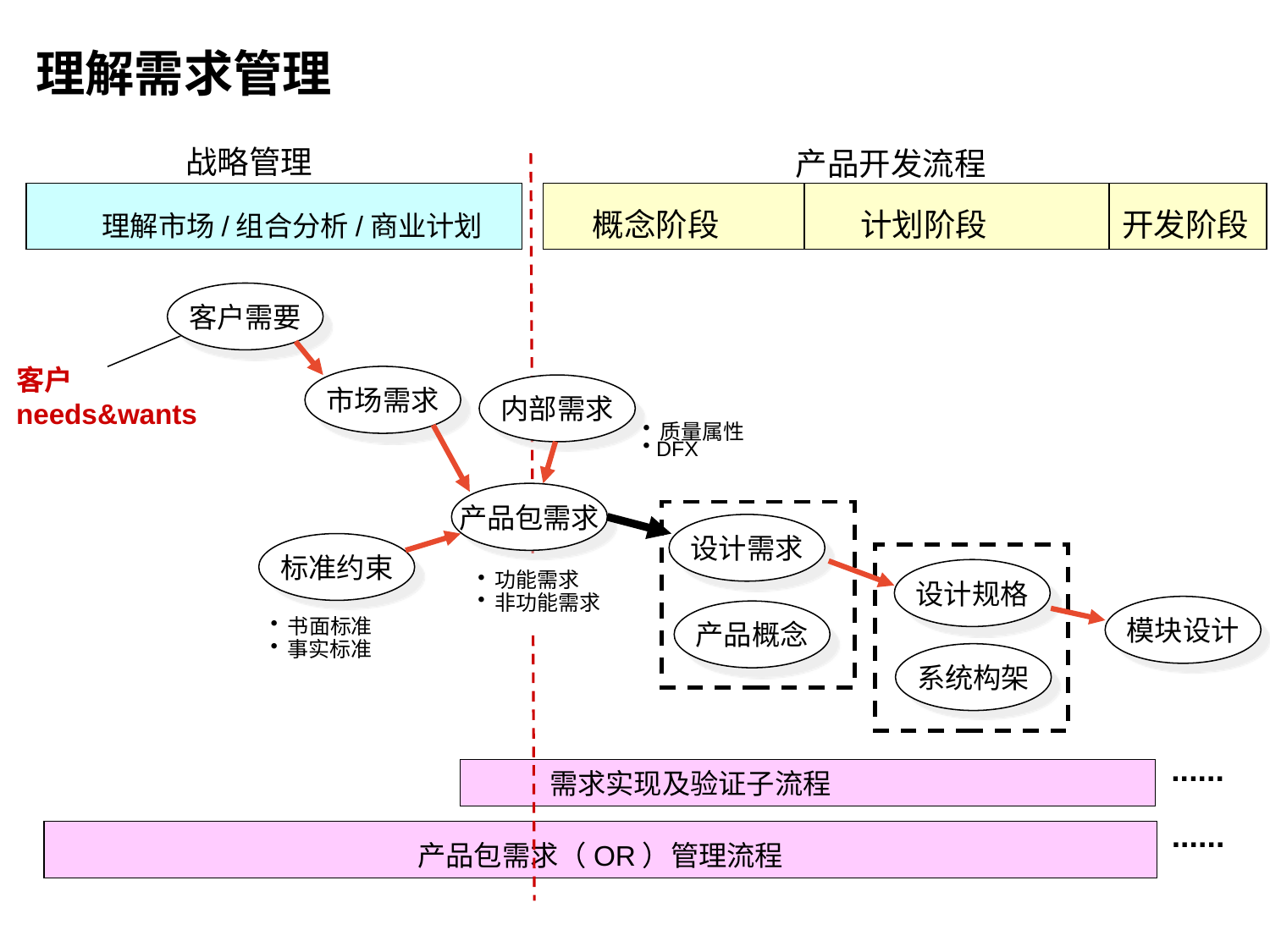

理解需求管理
战略管理
产品开发流程

    理解市场/组合分析/商业计划
    概念阶段
     计划阶段
开发阶段
客户需要

客户needs&wants
市场需求
内部需求

 质量属性
 DFX

产品包需求

设计需求

标准约束

设计规格

 功能需求
 非功能需求
模块设计
产品概念

 书面标准
 事实标准
系统构架
......
           需求实现及验证子流程
......
产品包需求（OR）管理流程
102